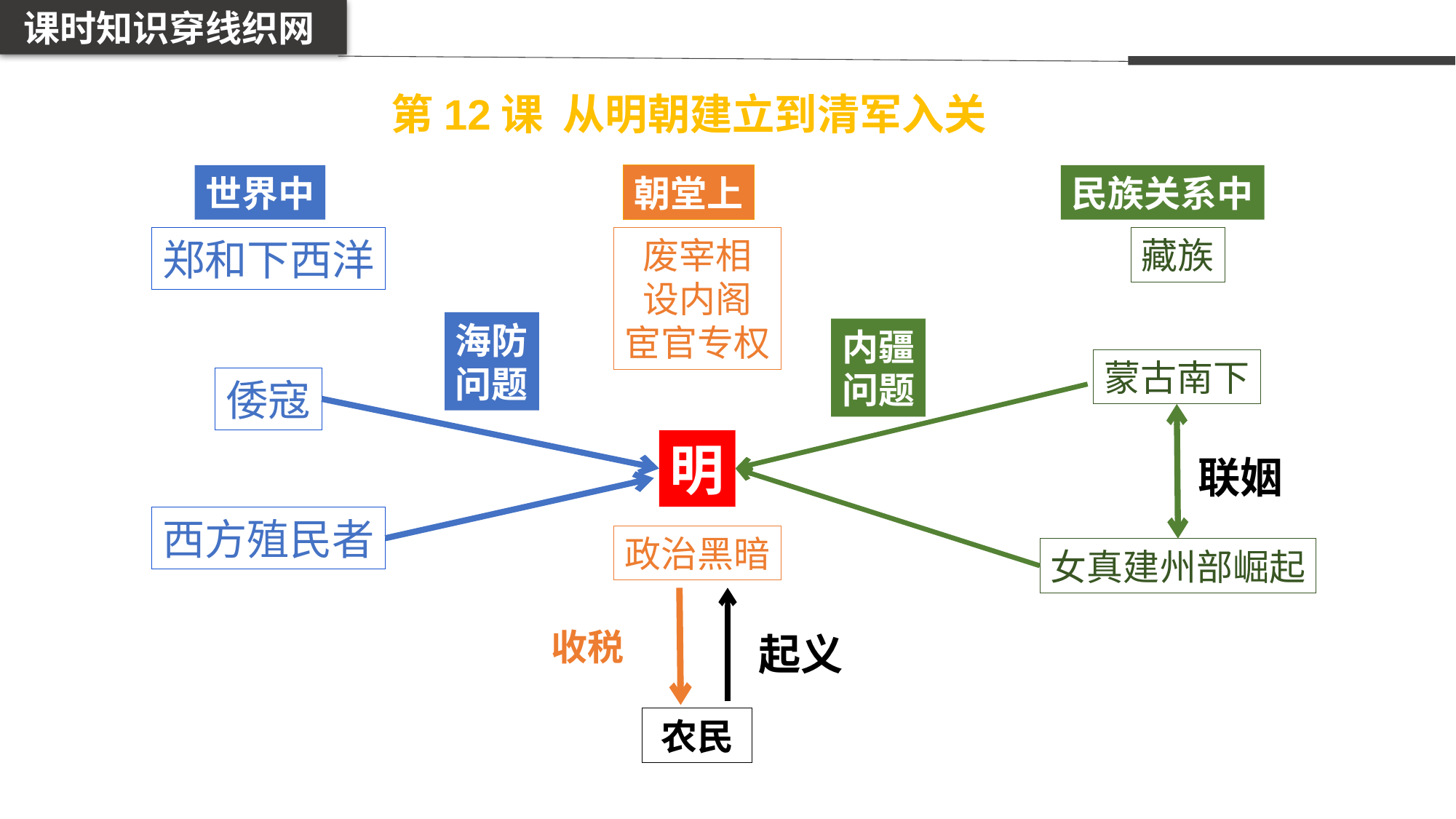

课时知识穿线织网

第12课  从明朝建立到清军入关
世界中
朝堂上
民族关系中
废宰相
设内阁
宦官专权
藏族
郑和下西洋
海防
问题
内疆
问题
蒙古南下
倭寇
明
联姻
西方殖民者
政治黑暗
女真建州部崛起
收税
起义
农民